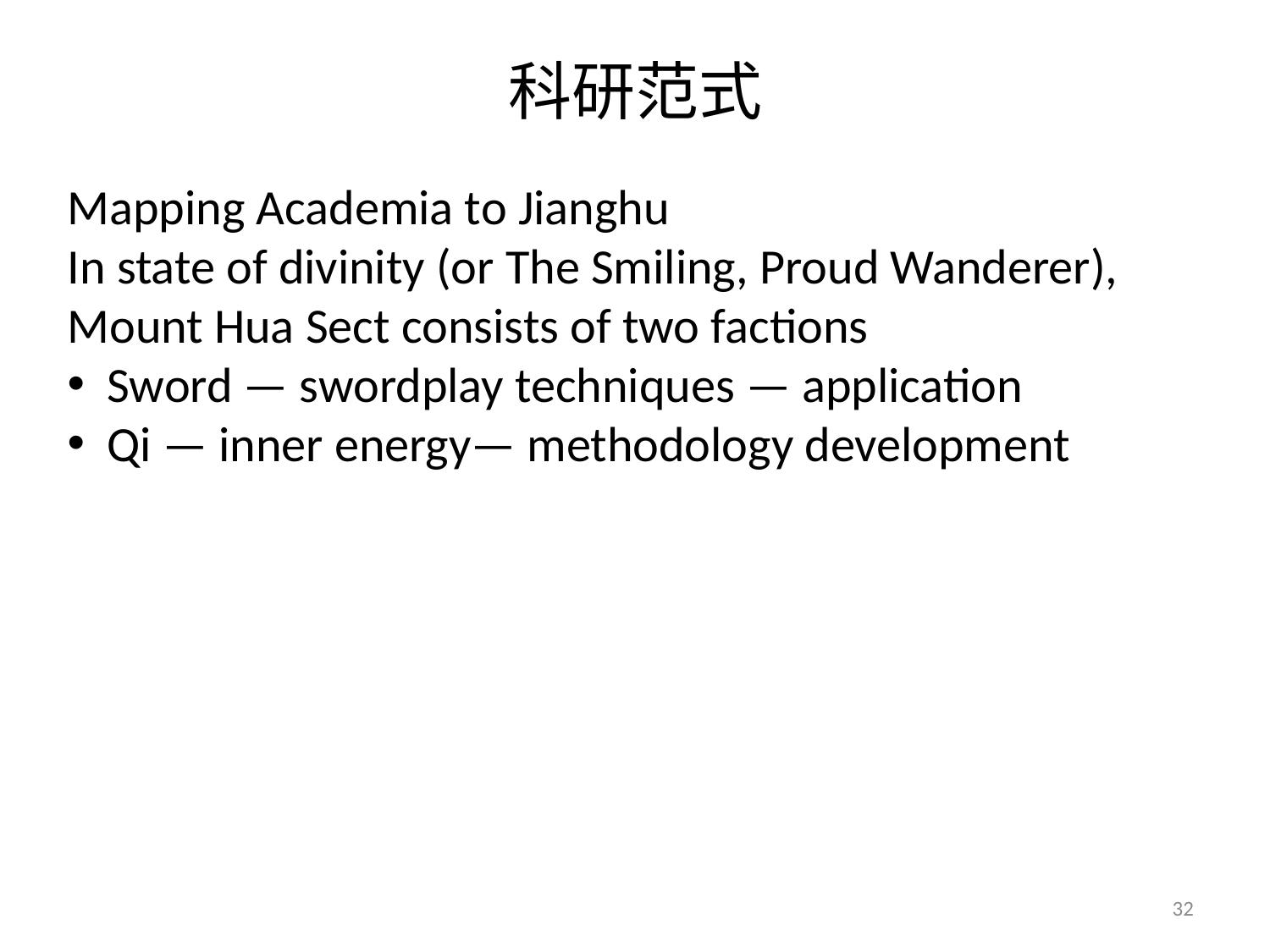

# 科研范式
Mapping Academia to Jianghu
In state of divinity (or The Smiling, Proud Wanderer), Mount Hua Sect consists of two factions
  Sword — swordplay techniques — application
  Qi — inner energy— methodology development

32